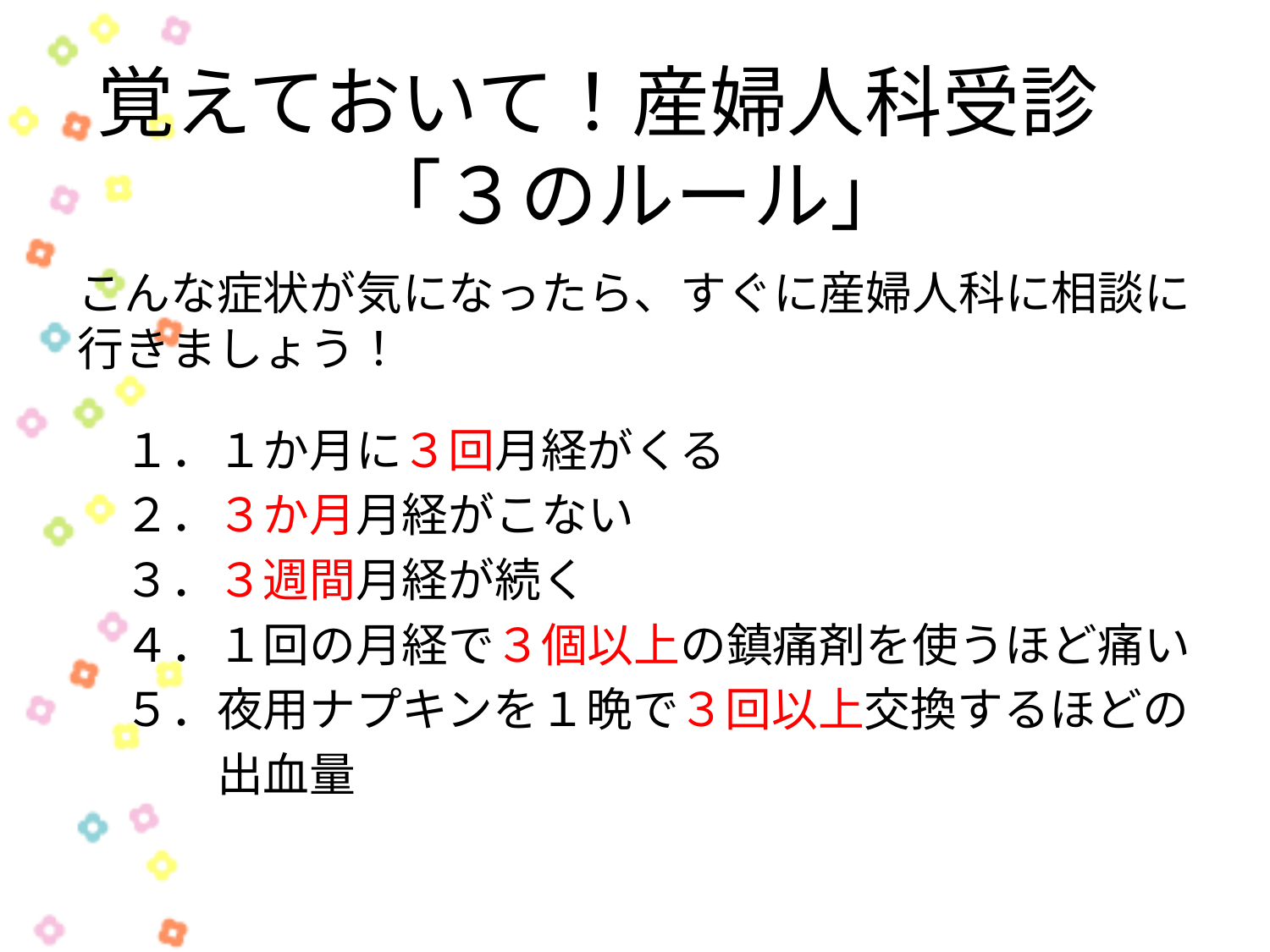

# 覚えておいて！産婦人科受診　「３のルール」
こんな症状が気になったら、すぐに産婦人科に相談に行きましょう！

　１．１か月に３回月経がくる
　２．３か月月経がこない
　３．３週間月経が続く
　４．１回の月経で３個以上の鎮痛剤を使うほど痛い
　５．夜用ナプキンを１晩で３回以上交換するほどの
　　　出血量